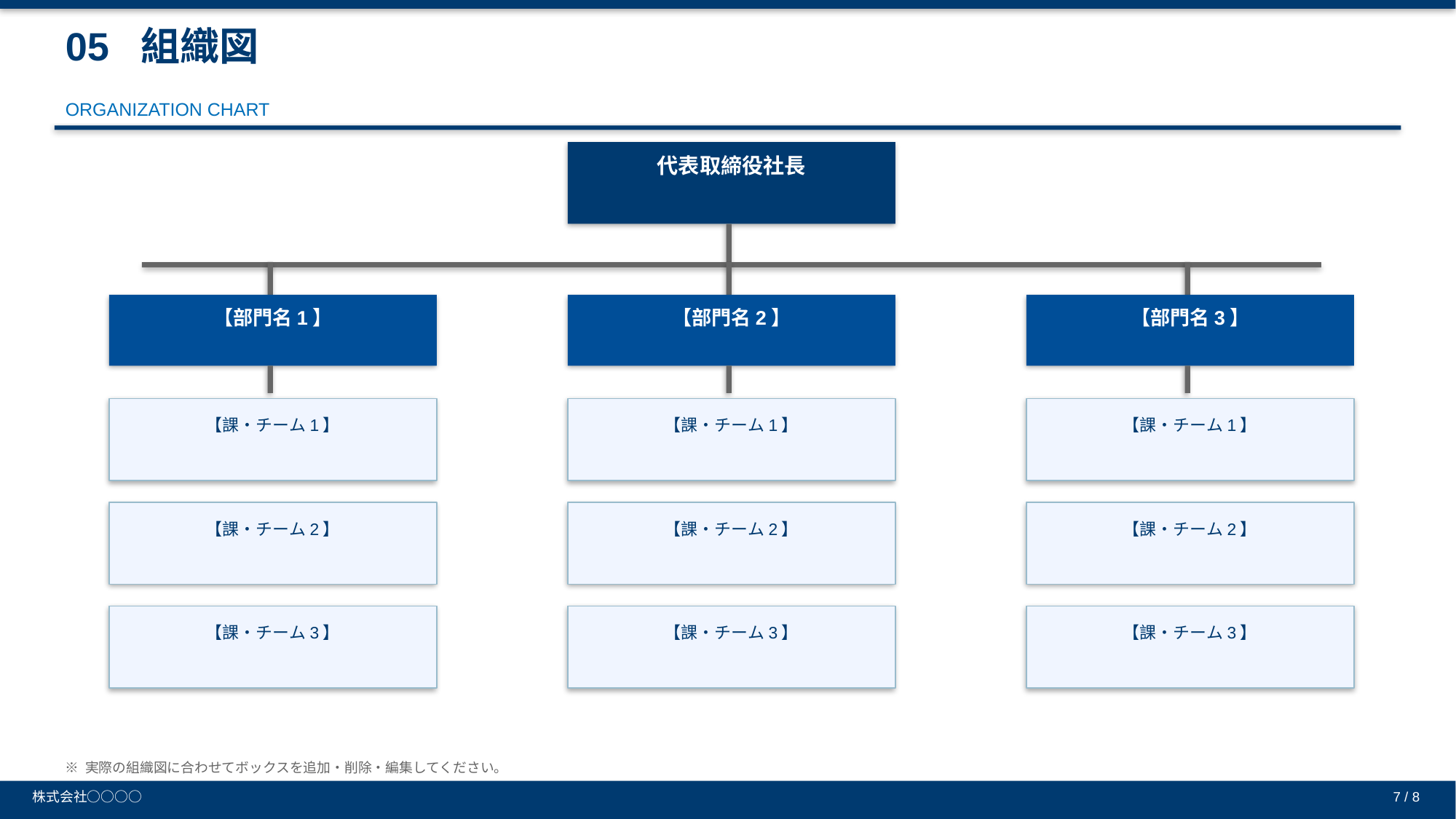

05  組織図
ORGANIZATION CHART

代表取締役社長

【部門名1】
【部門名2】
【部門名3】

【課・チーム1】
【課・チーム1】
【課・チーム1】

【課・チーム2】
【課・チーム2】
【課・チーム2】

【課・チーム3】
【課・チーム3】
【課・チーム3】
※ 実際の組織図に合わせてボックスを追加・削除・編集してください。

株式会社○○○○
7 / 8